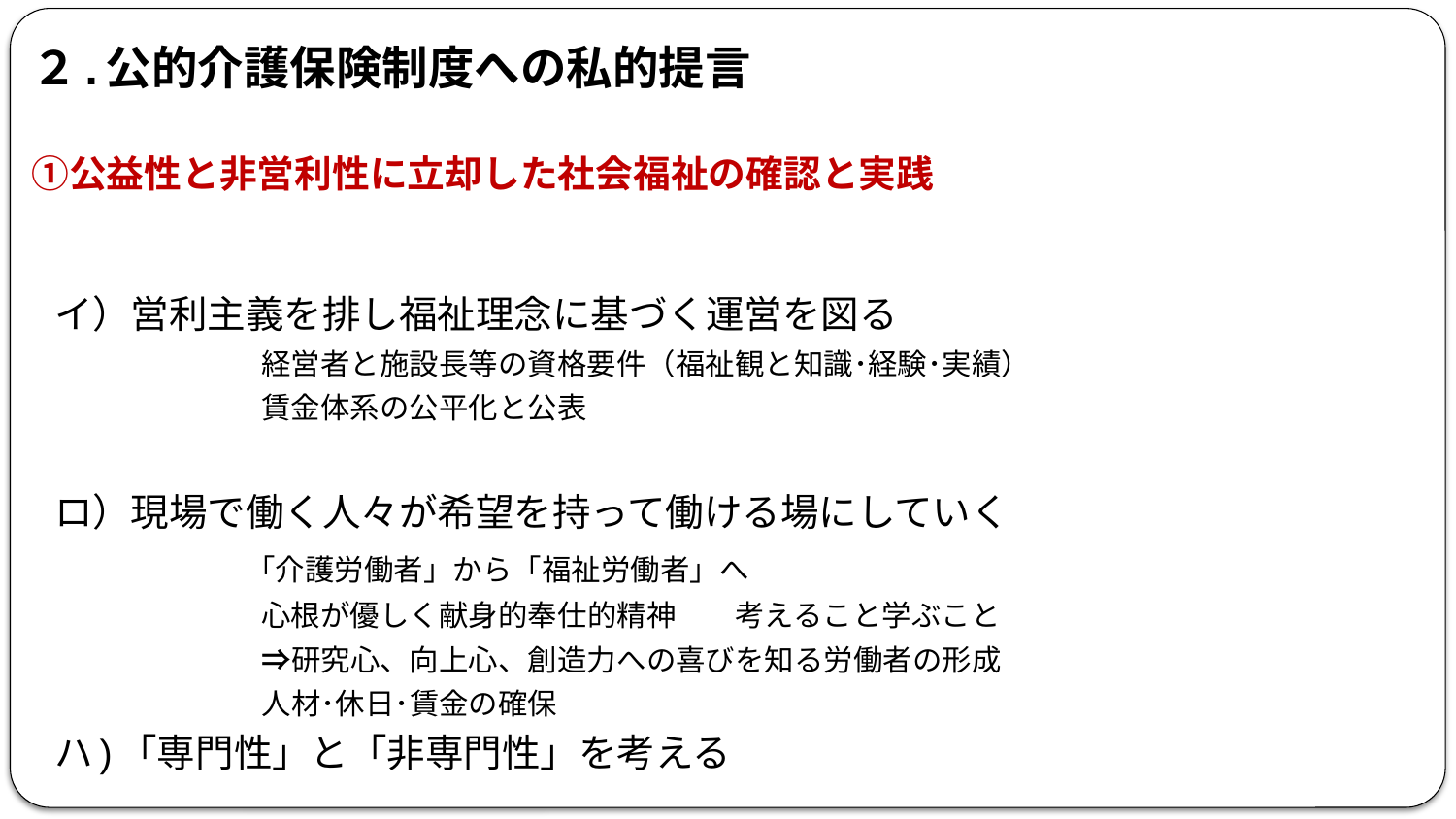

# ２.公的介護保険制度への私的提言 ①公益性と非営利性に立却した社会福祉の確認と実践
イ）営利主義を排し福祉理念に基づく運営を図る
　　　　　　　経営者と施設長等の資格要件（福祉観と知識･経験･実績）
　　　　　　　賃金体系の公平化と公表

ロ）現場で働く人々が希望を持って働ける場にしていく
　　　　　「介護労働者」から「福祉労働者」へ
　　　　　　　心根が優しく献身的奉仕的精神　　考えること学ぶこと
　　　　　　　⇒研究心、向上心、創造力への喜びを知る労働者の形成
　　　　　　　人材･休日･賃金の確保
ハ)「専門性」と「非専門性」を考える